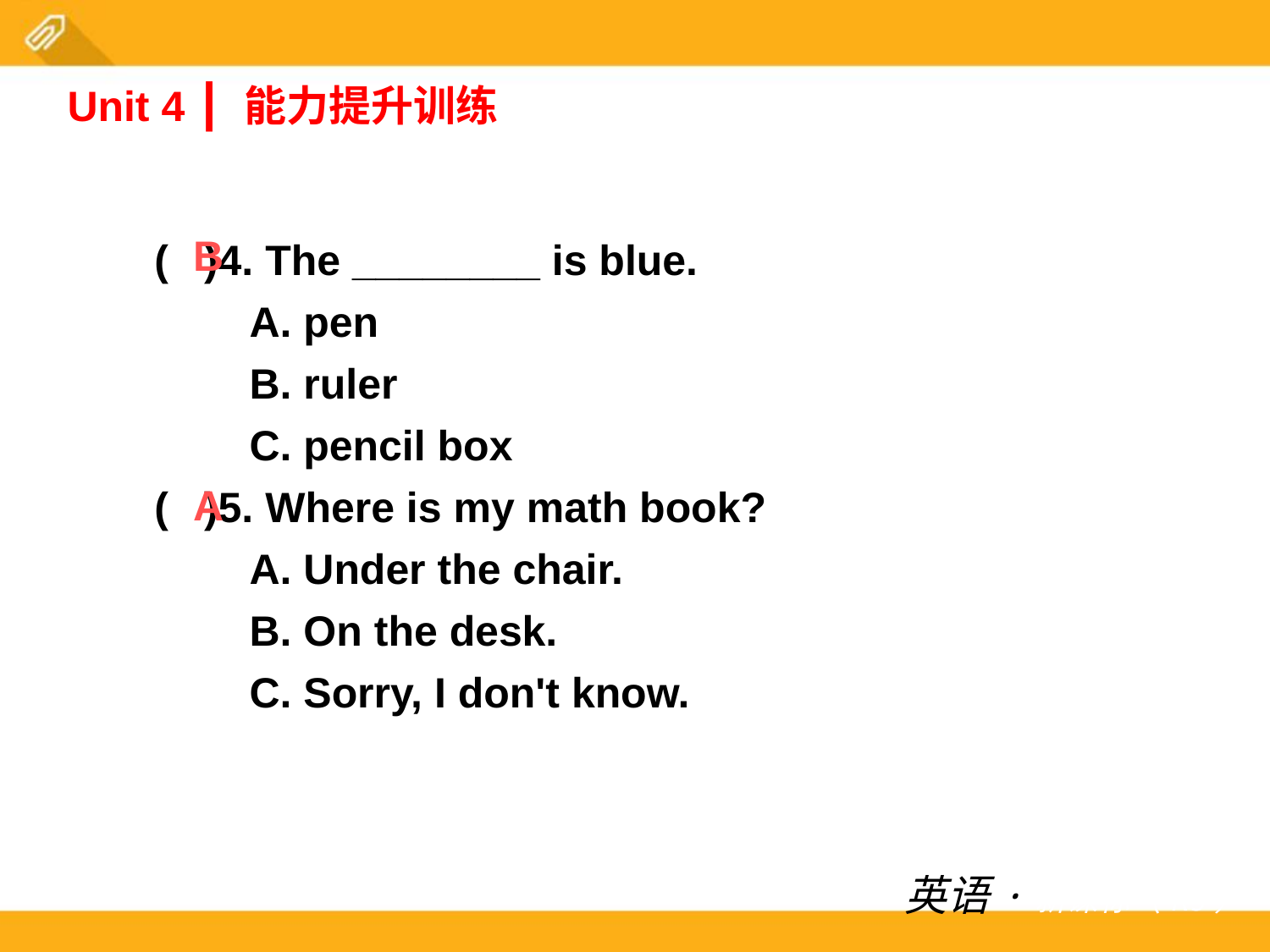

Unit 4 ┃ 能力提升训练
(   )4. The ________ is blue.
        A. pen
        B. ruler
        C. pencil box
(   )5. Where is my math book?
        A. Under the chair.
        B. On the desk.
        C. Sorry, I don't know.
B
A
英语·新课标（RJ）